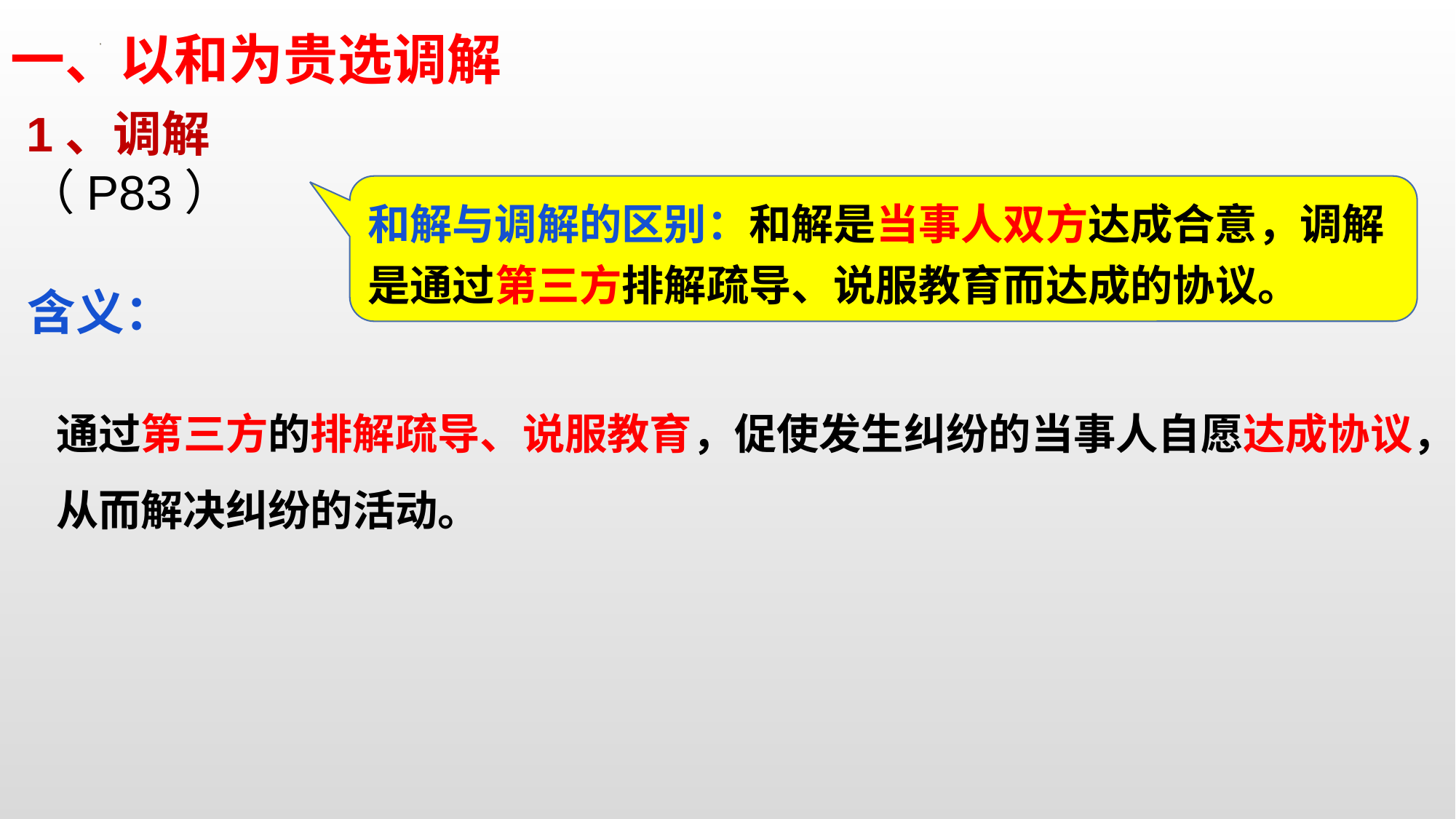

一、以和为贵选调解
1、调解（P83）
和解与调解的区别：和解是当事人双方达成合意，调解是通过第三方排解疏导、说服教育而达成的协议。
 含义：
通过第三方的排解疏导、说服教育，促使发生纠纷的当事人自愿达成协议，从而解决纠纷的活动。